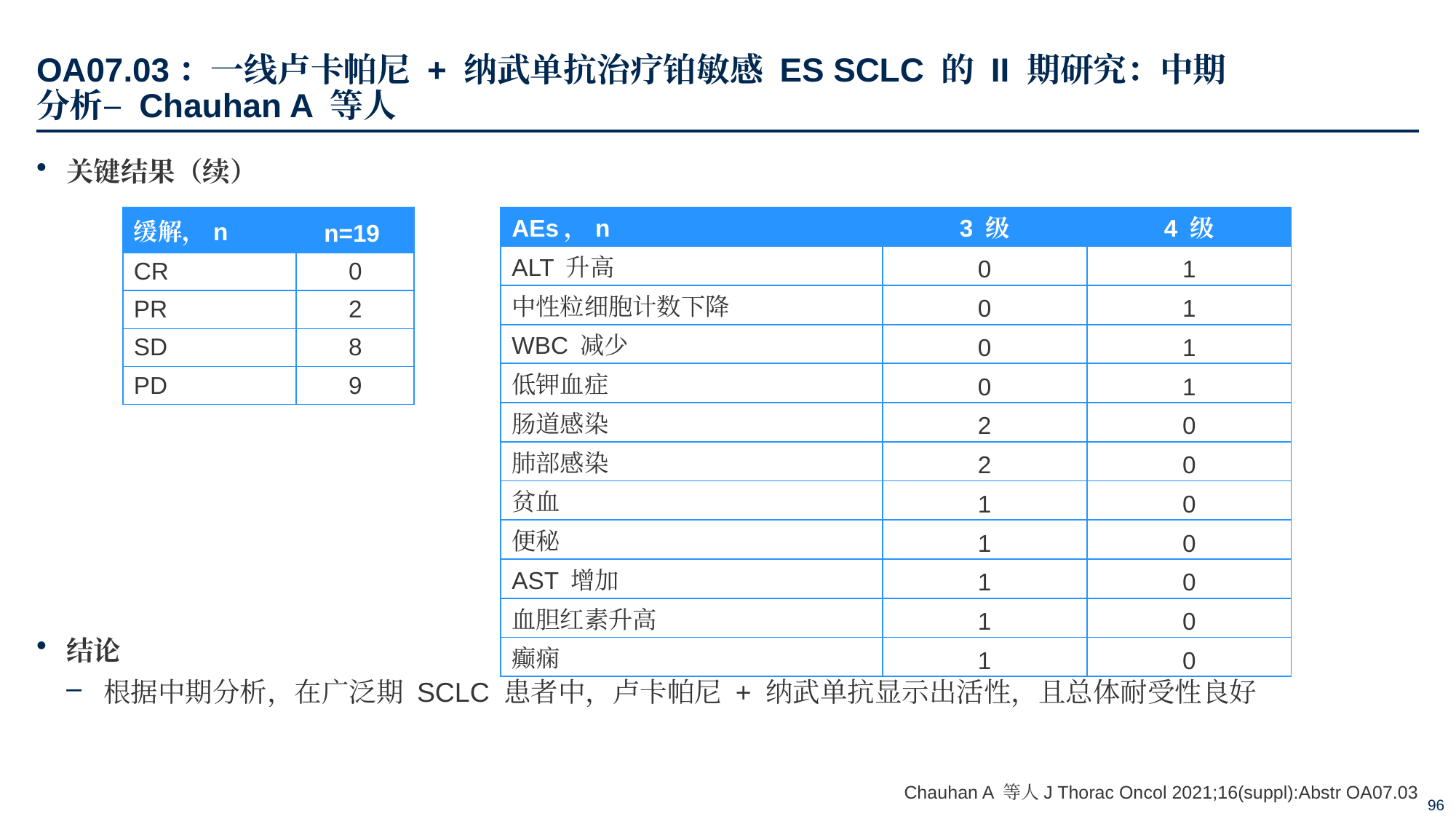

# OA07.03：一线卢卡帕尼 + 纳武单抗治疗铂敏感 ES SCLC 的 II 期研究：中期分析– Chauhan A 等人
关键结果（续）
结论
根据中期分析，在广泛期 SCLC 患者中，卢卡帕尼 + 纳武单抗显示出活性，且总体耐受性良好
| 缓解，n | n=19 |
| --- | --- |
| CR | 0 |
| PR | 2 |
| SD | 8 |
| PD | 9 |
| AEs，n | 3 级 | 4 级 |
| --- | --- | --- |
| ALT 升高 | 0 | 1 |
| 中性粒细胞计数下降 | 0 | 1 |
| WBC 减少 | 0 | 1 |
| 低钾血症 | 0 | 1 |
| 肠道感染 | 2 | 0 |
| 肺部感染 | 2 | 0 |
| 贫血 | 1 | 0 |
| 便秘 | 1 | 0 |
| AST 增加 | 1 | 0 |
| 血胆红素升高 | 1 | 0 |
| 癫痫 | 1 | 0 |
Chauhan A 等人J Thorac Oncol 2021;16(suppl):Abstr OA07.03